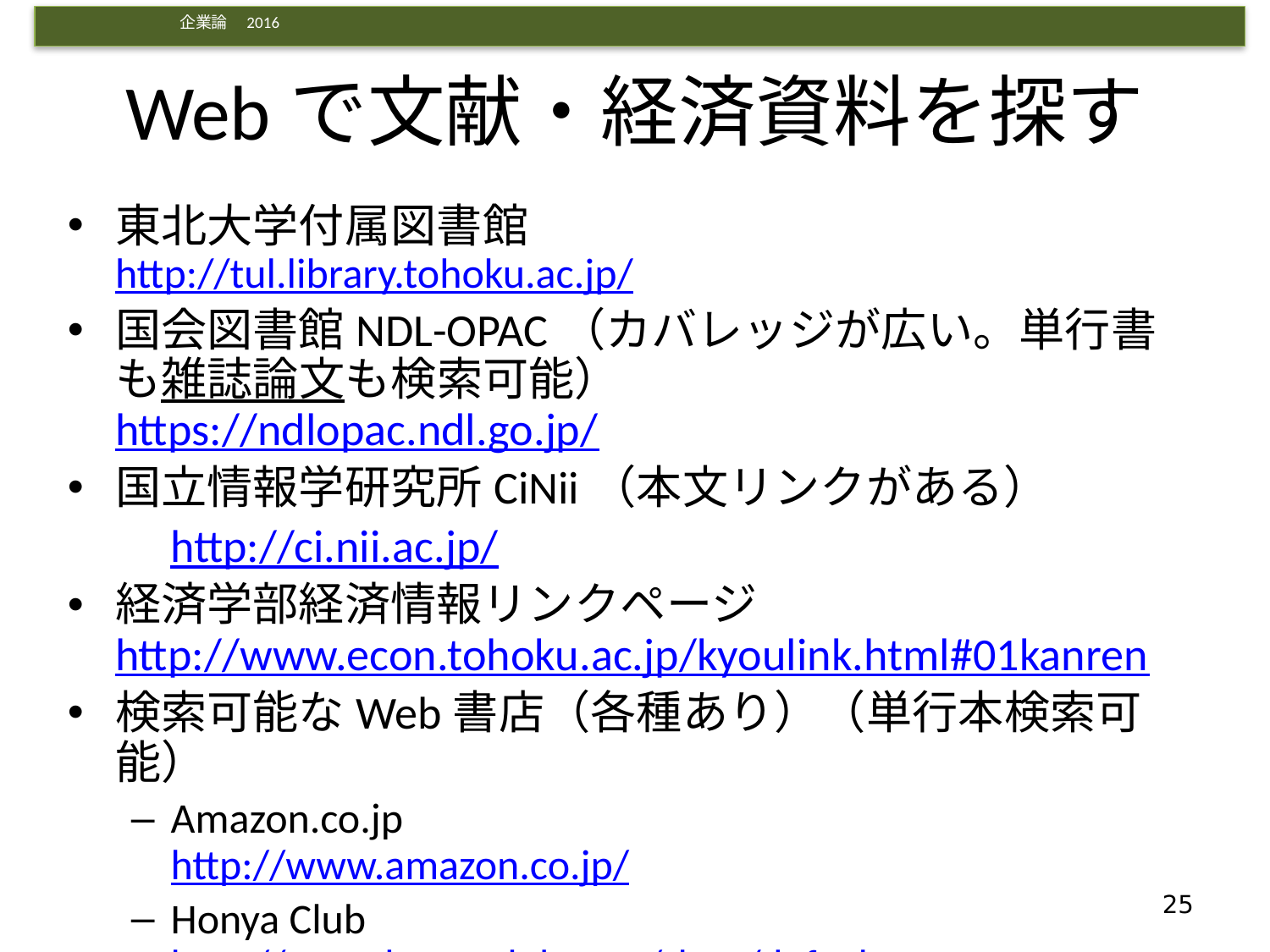

# Webで文献・経済資料を探す
東北大学付属図書館
http://tul.library.tohoku.ac.jp/
国会図書館NDL-OPAC（カバレッジが広い。単行書も雑誌論文も検索可能）
https://ndlopac.ndl.go.jp/
国立情報学研究所CiNii（本文リンクがある）
　　http://ci.nii.ac.jp/
経済学部経済情報リンクページ
http://www.econ.tohoku.ac.jp/kyoulink.html#01kanren
検索可能なWeb書店（各種あり）（単行本検索可能）
Amazon.co.jp
http://www.amazon.co.jp/
Honya Club
http://www.honyaclub.com/shop/default.aspx

25